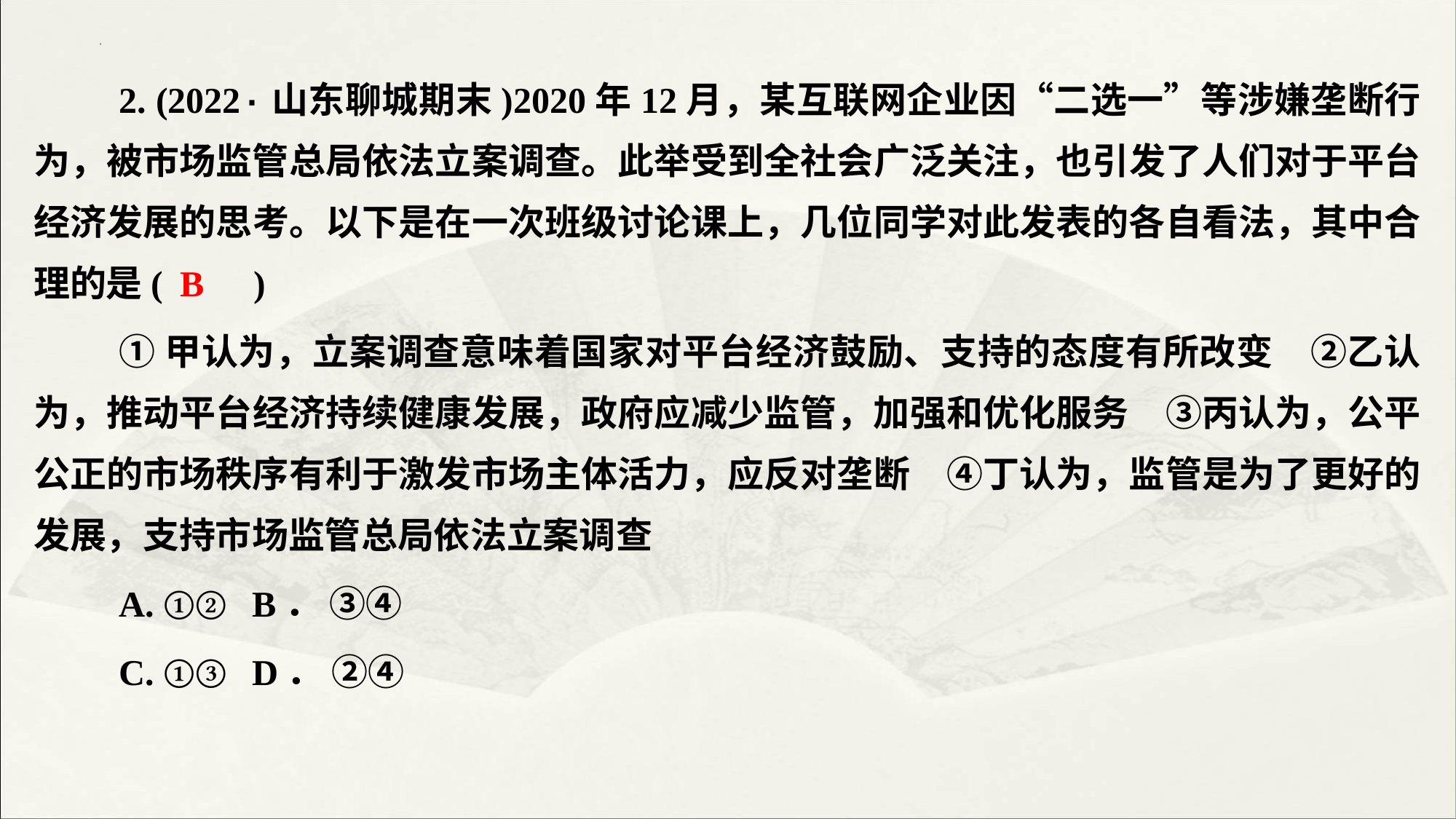

2. (2022·山东聊城期末)2020年12月，某互联网企业因“二选一”等涉嫌垄断行为，被市场监管总局依法立案调查。此举受到全社会广泛关注，也引发了人们对于平台经济发展的思考。以下是在一次班级讨论课上，几位同学对此发表的各自看法，其中合理的是(　　)
①甲认为，立案调查意味着国家对平台经济鼓励、支持的态度有所改变　②乙认为，推动平台经济持续健康发展，政府应减少监管，加强和优化服务　③丙认为，公平公正的市场秩序有利于激发市场主体活力，应反对垄断　④丁认为，监管是为了更好的发展，支持市场监管总局依法立案调查
A. ①② 	B． ③④
C. ①③ 	D． ②④
B